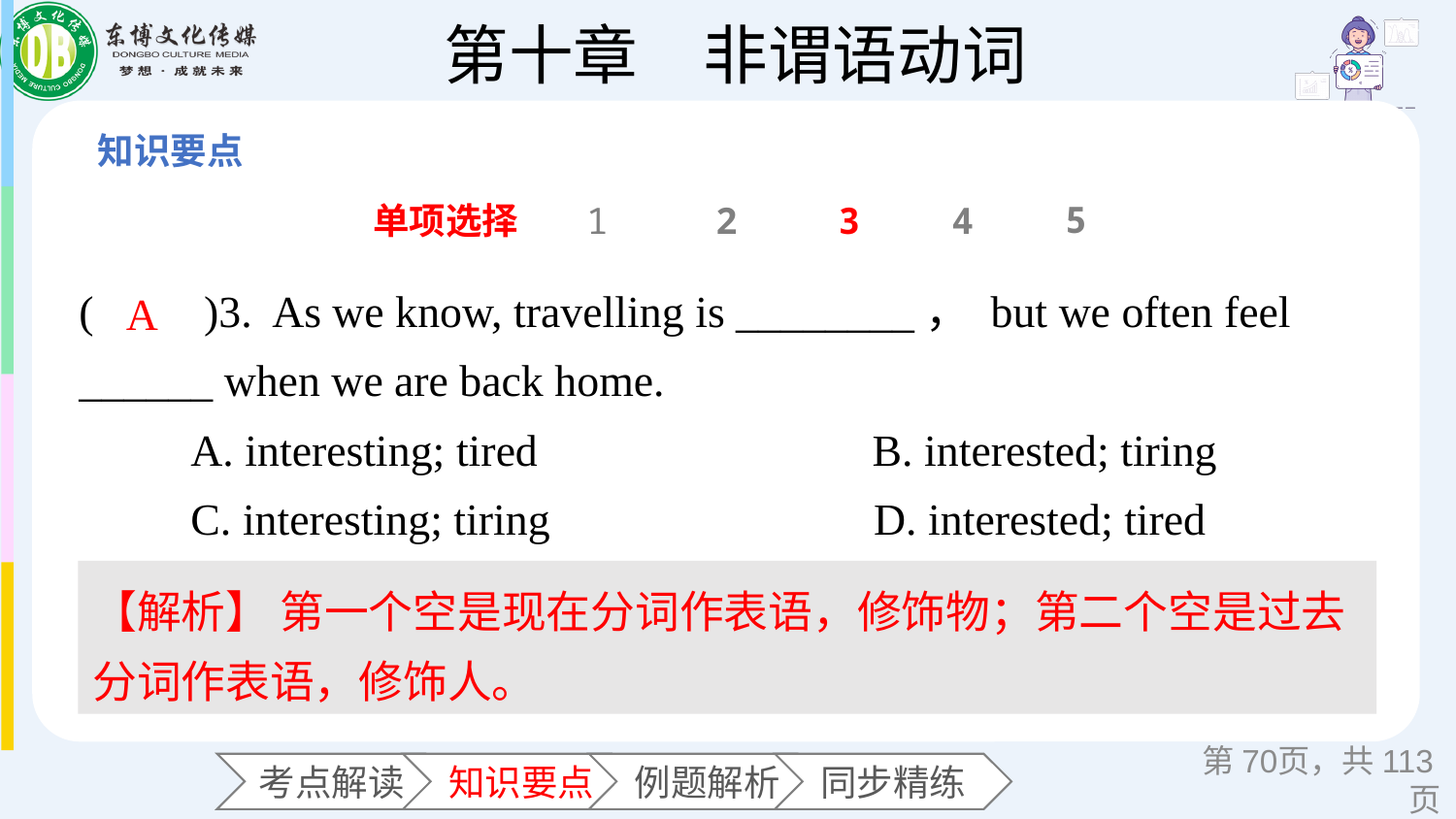

5
单项选择
1
2
3
4
(　　)3.  As we know, travelling is ________， but we often feel ______ when we are back home.
          A. interesting; tired                              B. interested; tiring
          C. interesting; tiring                             D. interested; tired
A
【解析】 第一个空是现在分词作表语，修饰物；第二个空是过去分词作表语，修饰人。
第70页，共113页